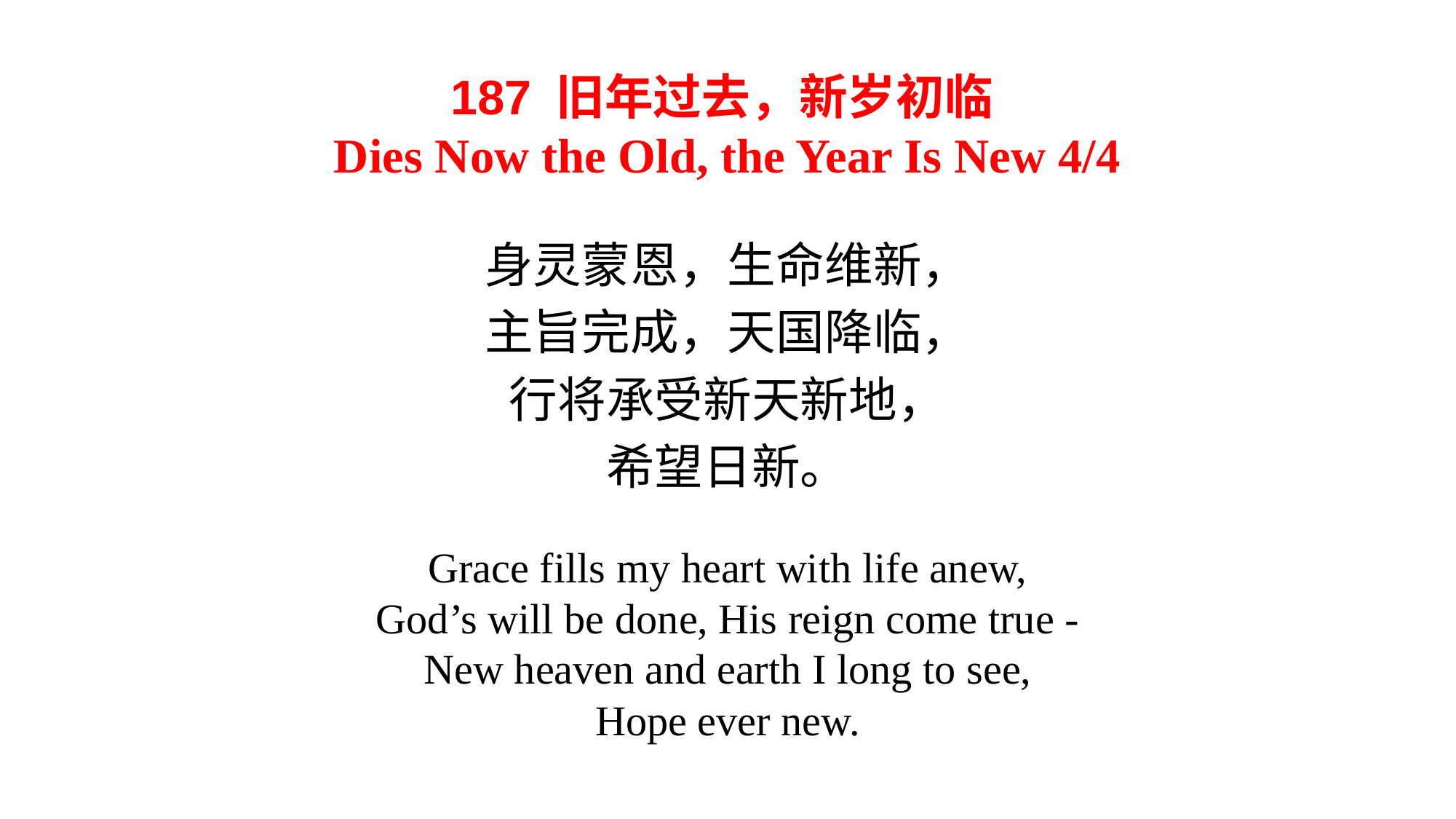

187 旧年过去，新岁初临
Dies Now the Old, the Year Is New 4/4
身灵蒙恩，生命维新，
主旨完成，天国降临，
行将承受新天新地，
希望日新。

Grace fills my heart with life anew,
God’s will be done, His reign come true -
New heaven and earth I long to see,
Hope ever new.